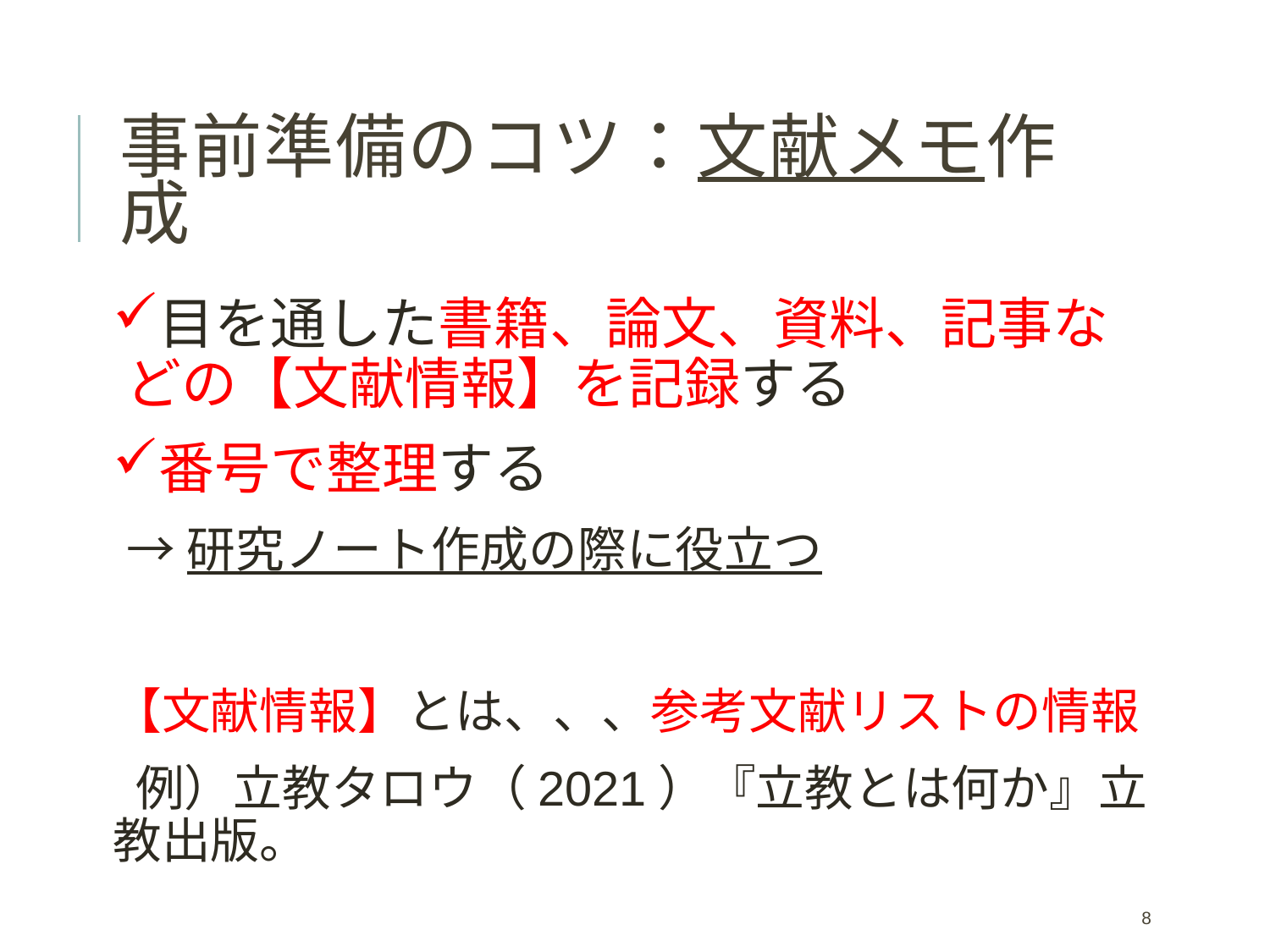

# 事前準備のコツ：文献メモ作成
目を通した書籍、論文、資料、記事などの【文献情報】を記録する
番号で整理する
→研究ノート作成の際に役立つ

【文献情報】とは、、、参考文献リストの情報
 例）立教タロウ（2021）『立教とは何か』立教出版。
8